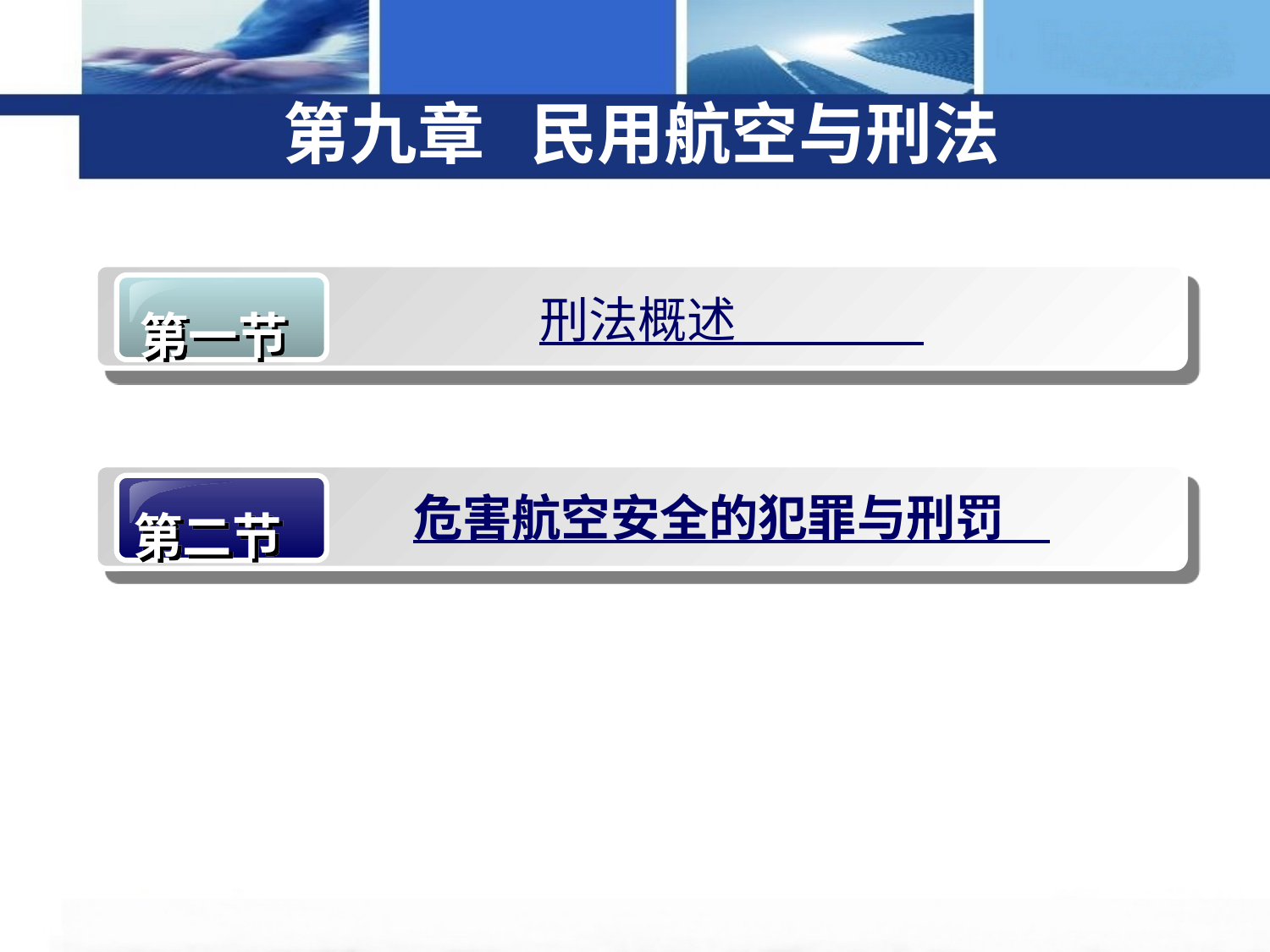

第九章   民用航空与刑法

第一节
刑法概述

第二节
危害航空安全的犯罪与刑罚
1